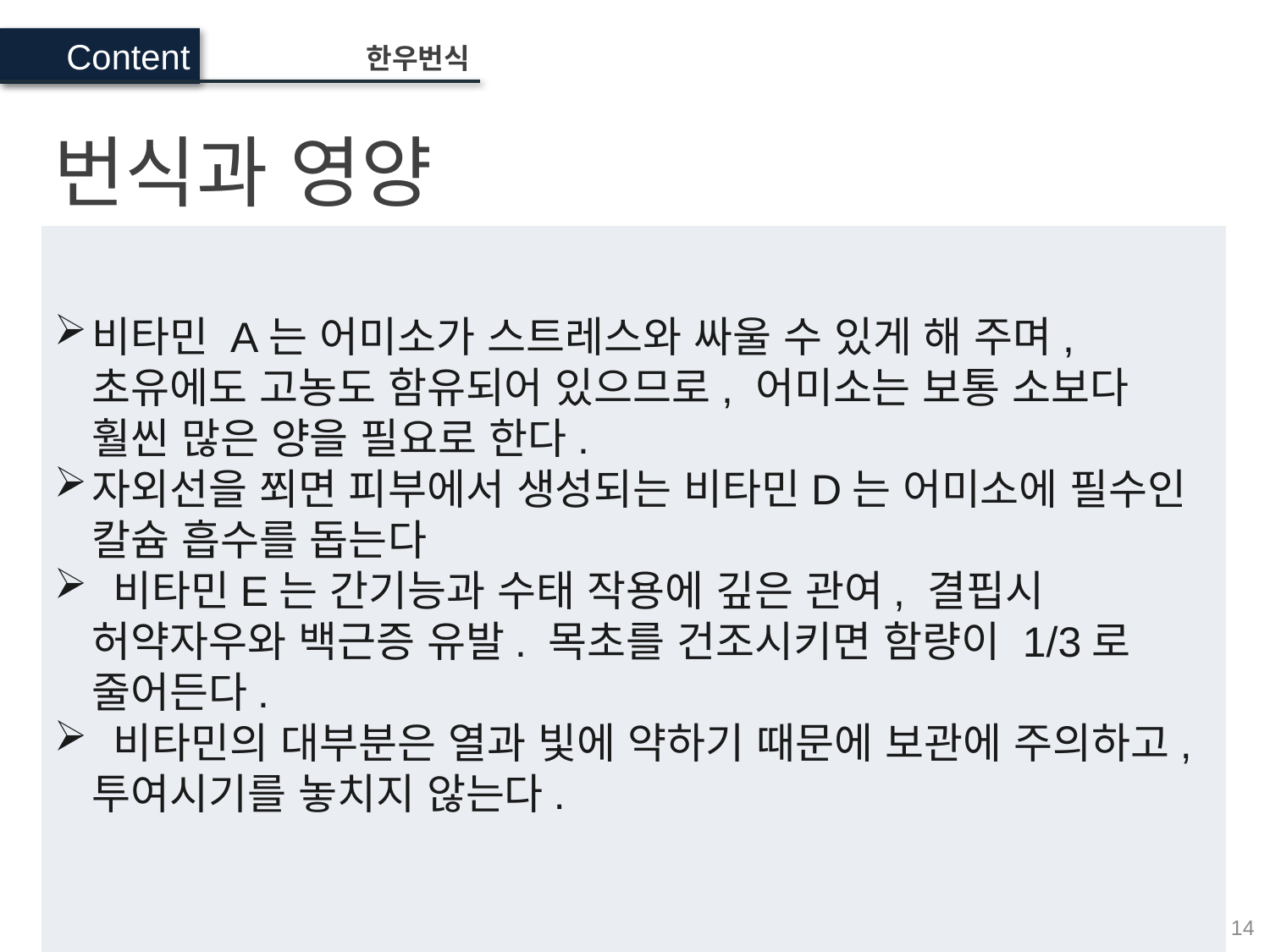

Content
한우번식
번식과 영양

비타민 A는 어미소가 스트레스와 싸울 수 있게 해 주며, 초유에도 고농도 함유되어 있으므로, 어미소는 보통 소보다 훨씬 많은 양을 필요로 한다.
자외선을 쬐면 피부에서 생성되는 비타민D는 어미소에 필수인 칼슘 흡수를 돕는다
 비타민E는 간기능과 수태 작용에 깊은 관여, 결핍시 허약자우와 백근증 유발. 목초를 건조시키면 함량이 1/3로 줄어든다.
 비타민의 대부분은 열과 빛에 약하기 때문에 보관에 주의하고, 투여시기를 놓치지 않는다.

14